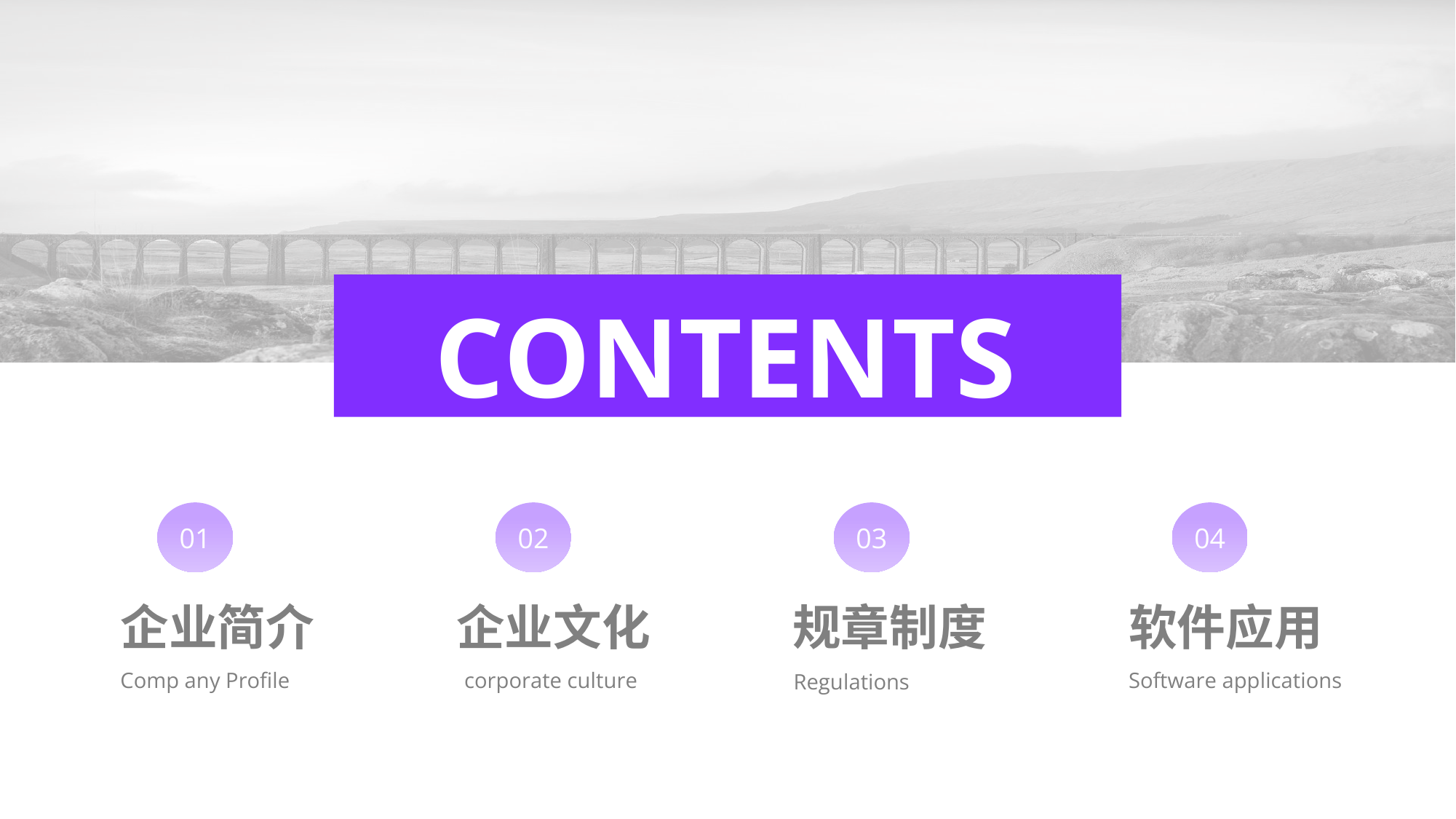

CONTENTS
01
02
03
04
企业简介
企业文化
规章制度
软件应用
Comp any Profile
corporate culture
Software applications
Regulations